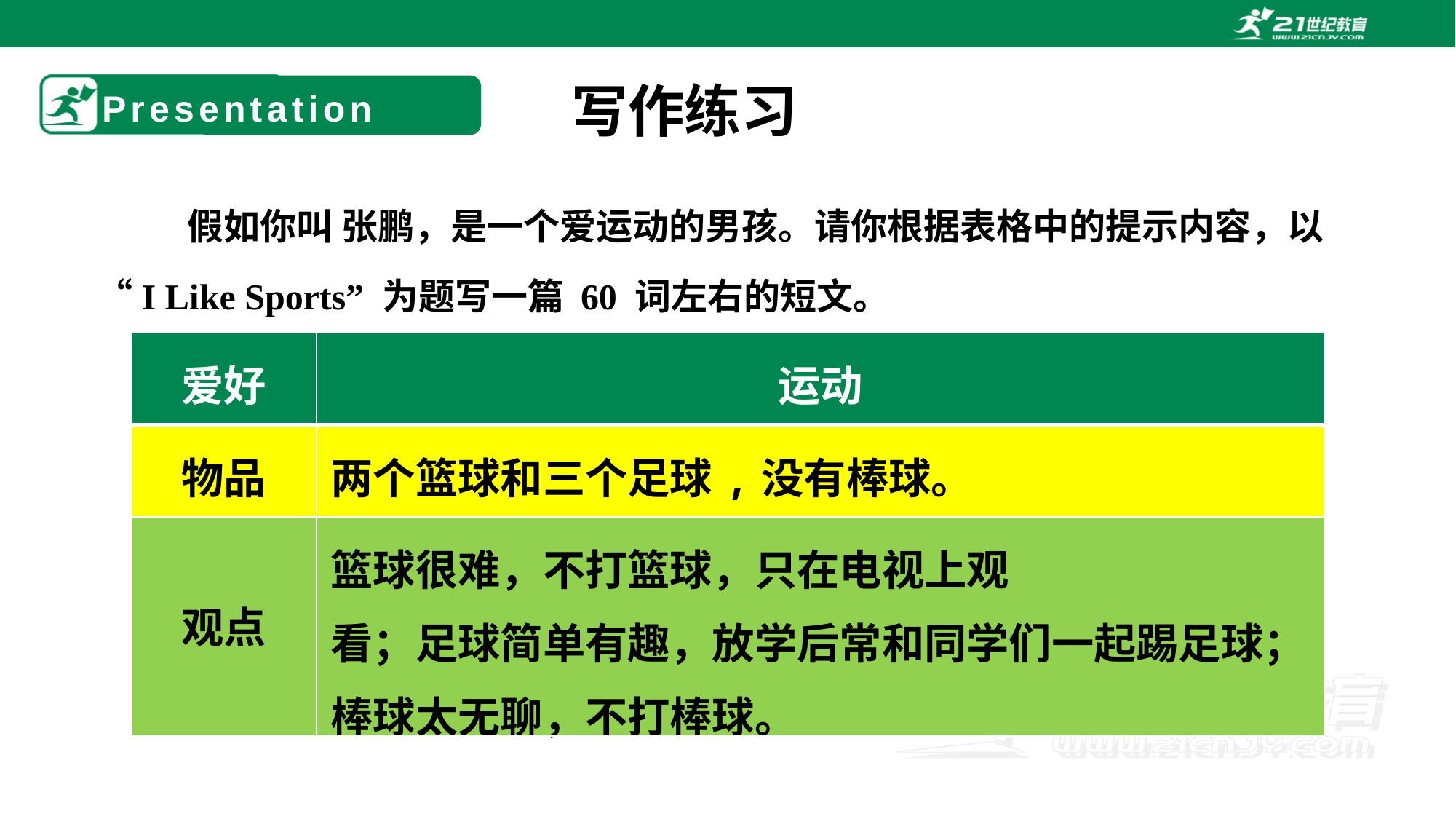

# Presentation
写作练习
      假如你叫 张鹏，是一个爱运动的男孩。请你根据表格中的提示内容，以 “I Like Sports” 为题写一篇 60 词左右的短文。
| 爱好 | 运动 |
| --- | --- |
| 物品 | 两个篮球和三个足球,没有棒球。 |
| 观点 | 篮球很难，不打篮球，只在电视上观 看；足球简单有趣，放学后常和同学们一起踢足球；棒球太无聊，不打棒球。 |